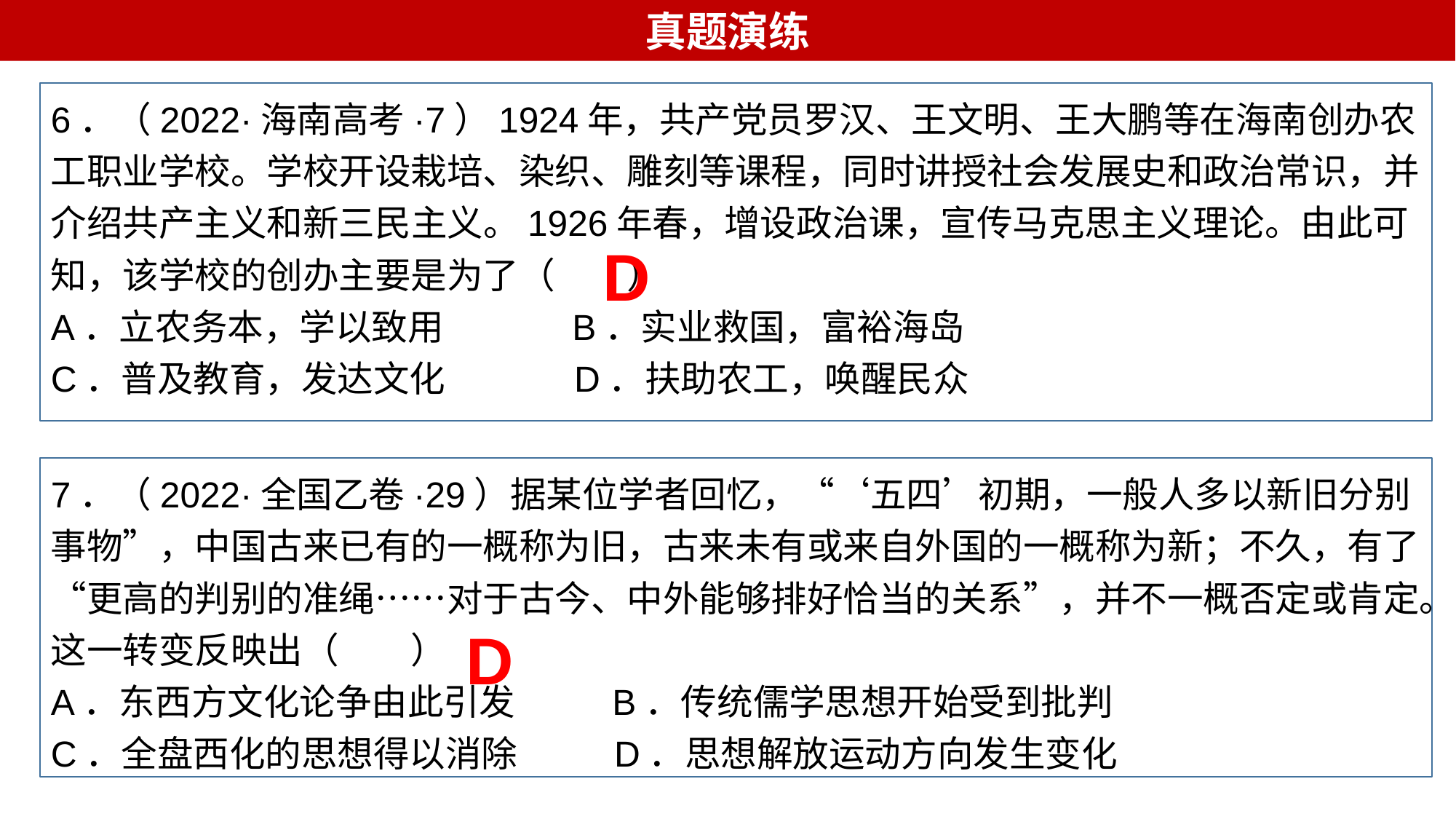

真题演练
6．（2022·海南高考·7）1924年，共产党员罗汉、王文明、王大鹏等在海南创办农工职业学校。学校开设栽培、染织、雕刻等课程，同时讲授社会发展史和政治常识，并介绍共产主义和新三民主义。1926年春，增设政治课，宣传马克思主义理论。由此可知，该学校的创办主要是为了（　　）
A．立农务本，学以致用               B．实业救国，富裕海岛
C．普及教育，发达文化               D．扶助农工，唤醒民众
D
7．（2022·全国乙卷·29）据某位学者回忆，“‘五四’初期，一般人多以新旧分别事物”，中国古来已有的一概称为旧，古来未有或来自外国的一概称为新；不久，有了“更高的判别的准绳……对于古今、中外能够排好恰当的关系”，并不一概否定或肯定。这一转变反映出（　　）
A．东西方文化论争由此引发           B．传统儒学思想开始受到批判
C．全盘西化的思想得以消除           D．思想解放运动方向发生变化
D